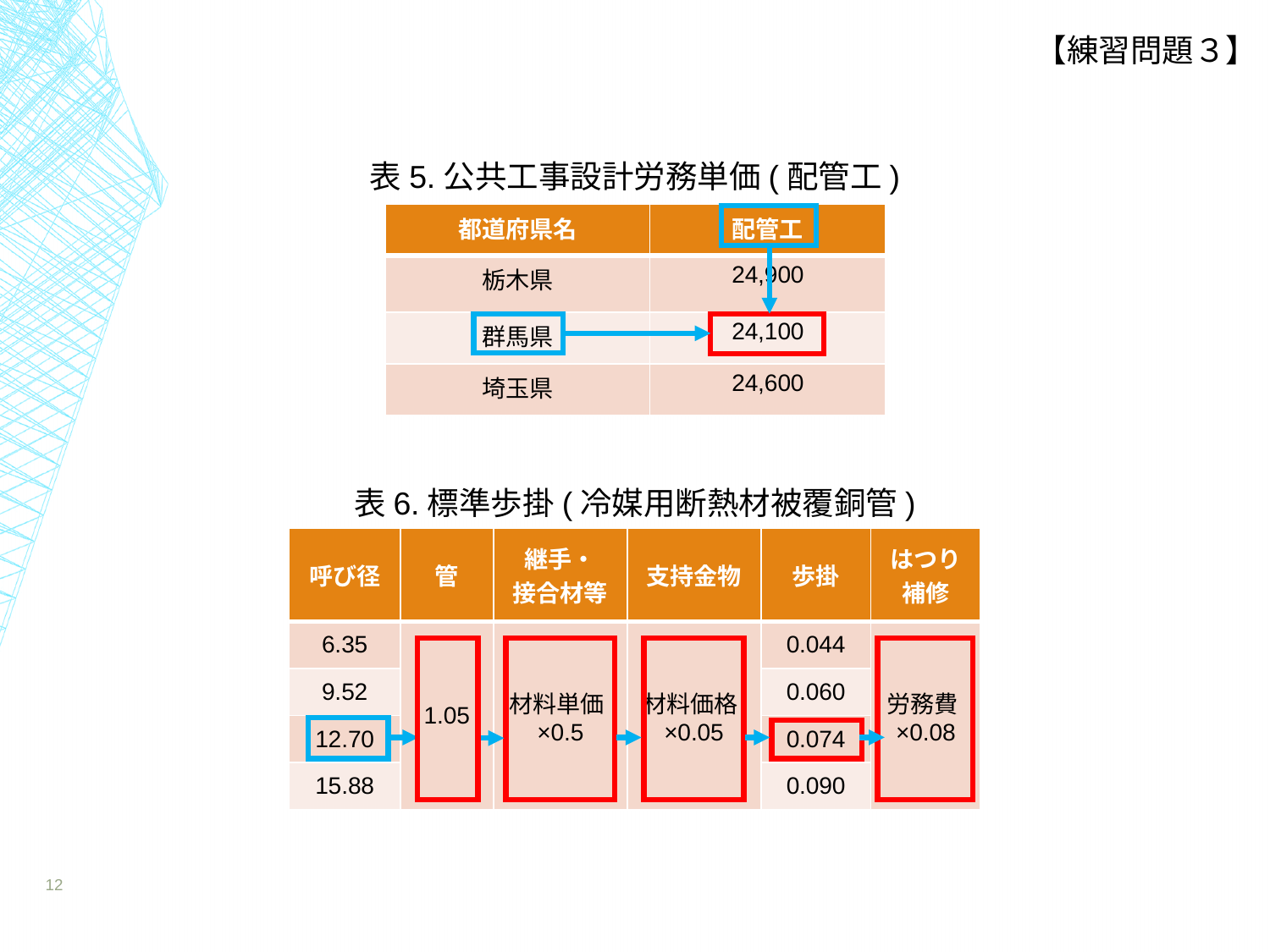

【練習問題３】
表5.公共工事設計労務単価(配管工)
| 都道府県名 | 配管工 |
| --- | --- |
| 栃木県 | 24,900 |
| 群馬県 | 24,100 |
| 埼玉県 | 24,600 |

表6.標準歩掛(冷媒用断熱材被覆銅管)
| 呼び径 | 管 | 継手・ 接合材等 | 支持金物 | 歩掛 | はつり補修 |
| --- | --- | --- | --- | --- | --- |
| 6.35 | 1.05 | 材料単価×0.5 | 材料価格×0.05 | 0.044 | 労務費×0.08 |
| 9.52 |  |  |  | 0.060 |  |
| 12.70 |  |  |  | 0.074 |  |
| 15.88 |  |  |  | 0.090 |  |

12